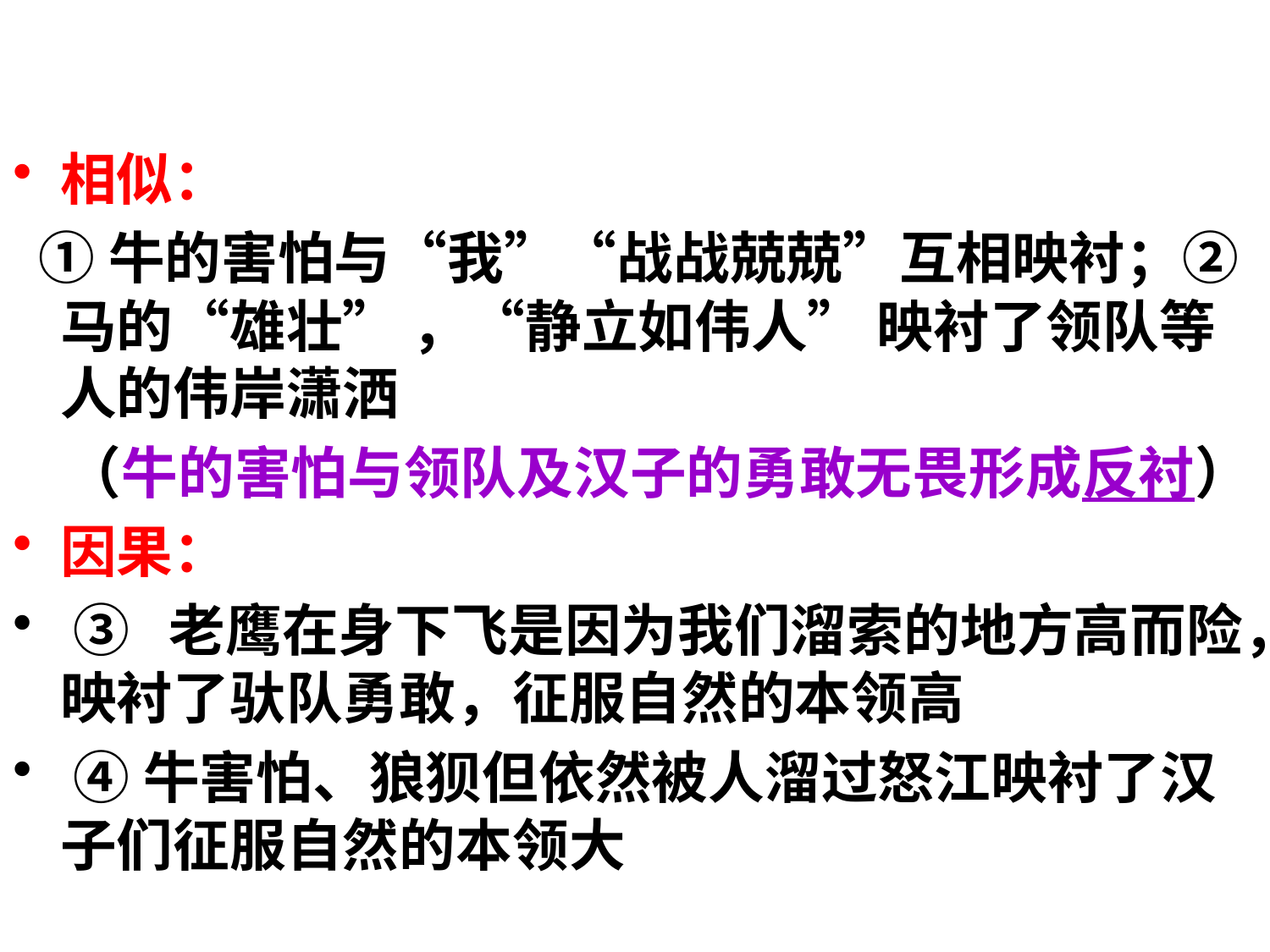

#
相似：
  ①牛的害怕与“我”“战战兢兢”互相映衬；②马的“雄壮” ，“静立如伟人” 映衬了领队等人的伟岸潇洒
   （牛的害怕与领队及汉子的勇敢无畏形成反衬）
因果：
 ③  老鹰在身下飞是因为我们溜索的地方高而险，映衬了驮队勇敢，征服自然的本领高
 ④牛害怕、狼狈但依然被人溜过怒江映衬了汉子们征服自然的本领大